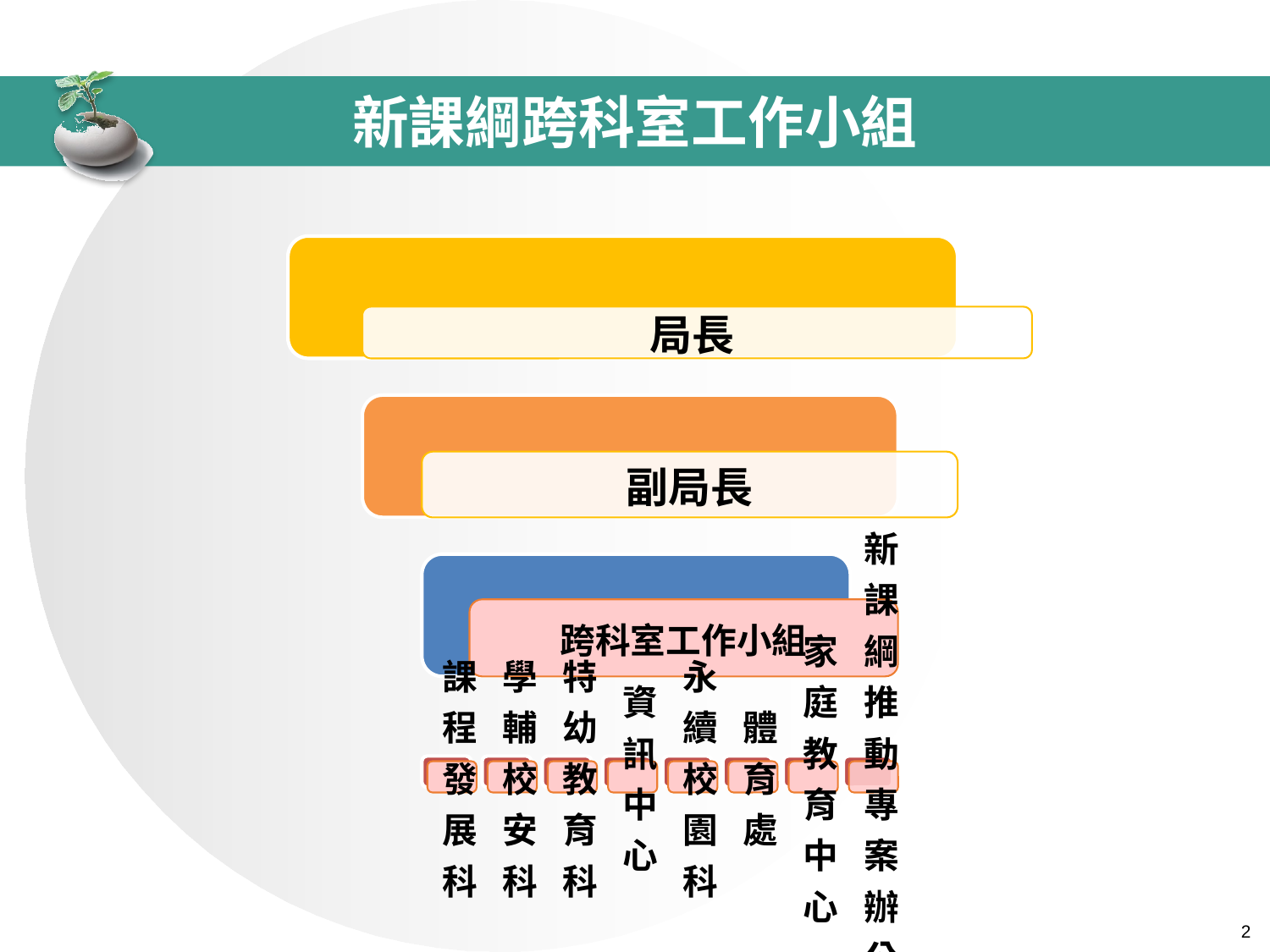

# 新課綱跨科室工作小組
局長
課程發展科
跨科室工作小組
副局長
              2